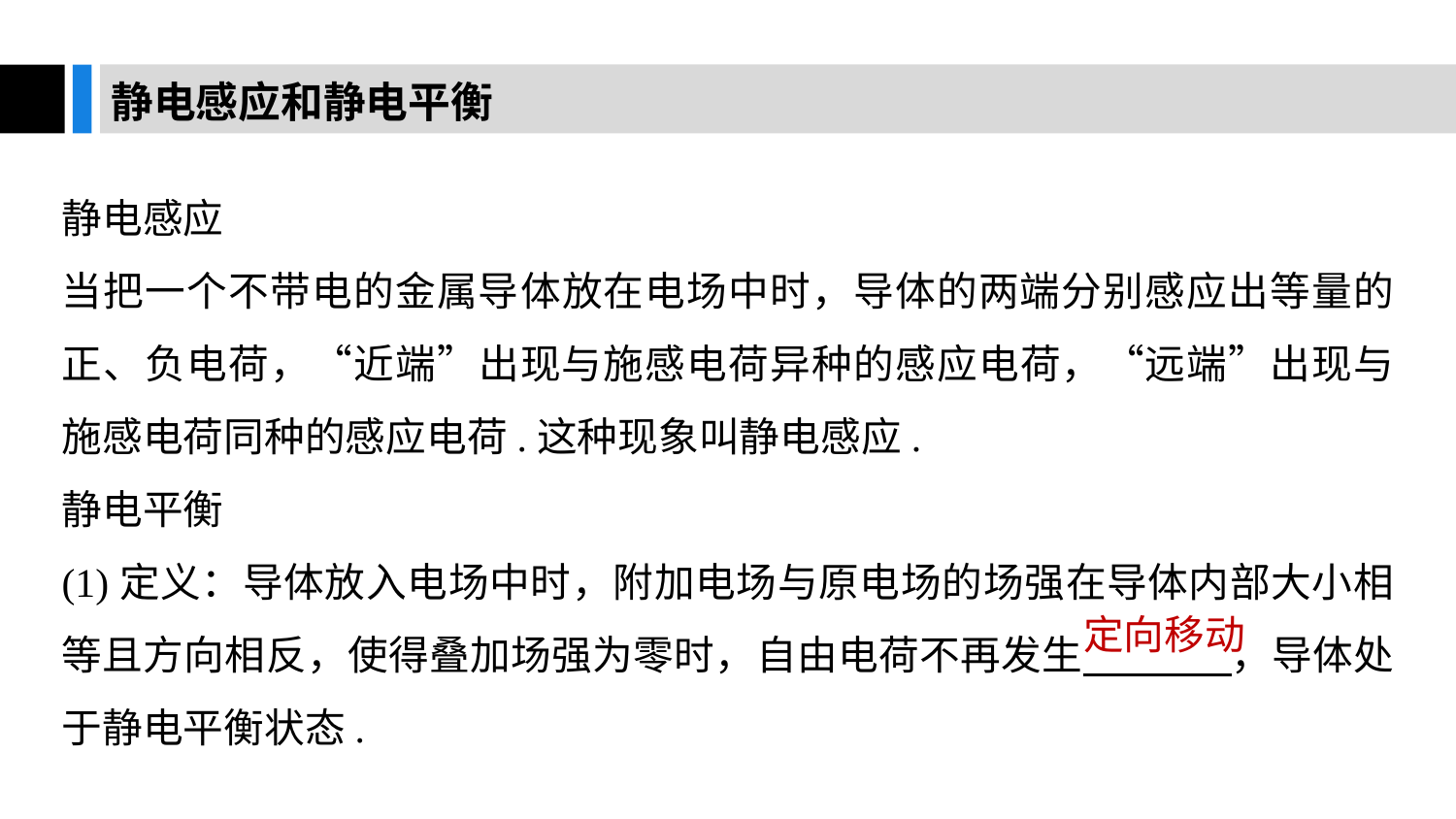

静电感应和静电平衡
静电感应
当把一个不带电的金属导体放在电场中时，导体的两端分别感应出等量的正、负电荷，“近端”出现与施感电荷异种的感应电荷，“远端”出现与施感电荷同种的感应电荷.这种现象叫静电感应.
静电平衡
(1)定义：导体放入电场中时，附加电场与原电场的场强在导体内部大小相等且方向相反，使得叠加场强为零时，自由电荷不再发生                ，导体处于静电平衡状态.
定向移动